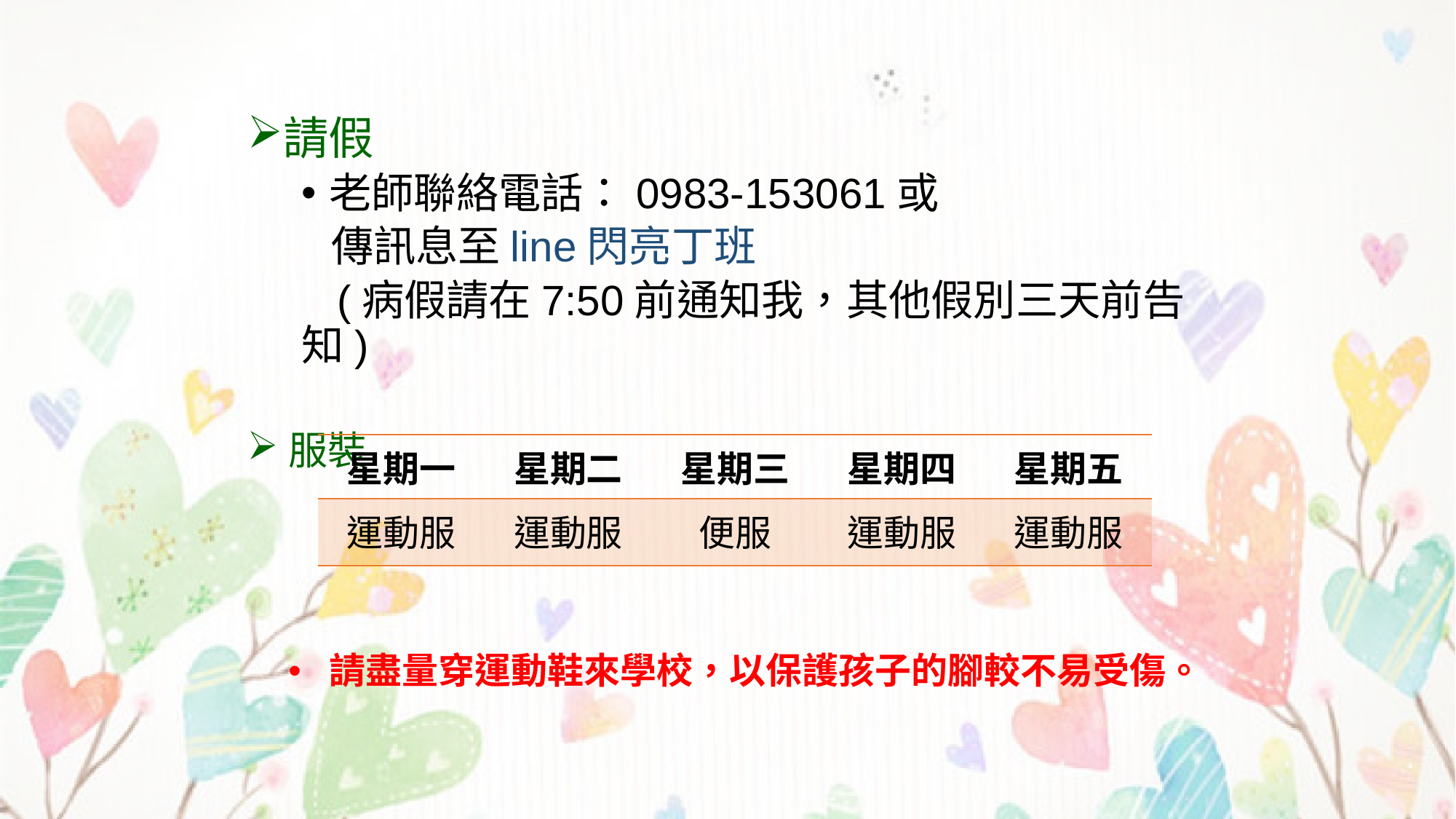

請假
老師聯絡電話：0983-153061或
  傳訊息至line閃亮丁班
   (病假請在7:50前通知我，其他假別三天前告知)

服裝

請盡量穿運動鞋來學校，以保護孩子的腳較不易受傷。
| 星期一 | 星期二 | 星期三 | 星期四 | 星期五 |
| --- | --- | --- | --- | --- |
| 運動服 | 運動服 | 便服 | 運動服 | 運動服 |